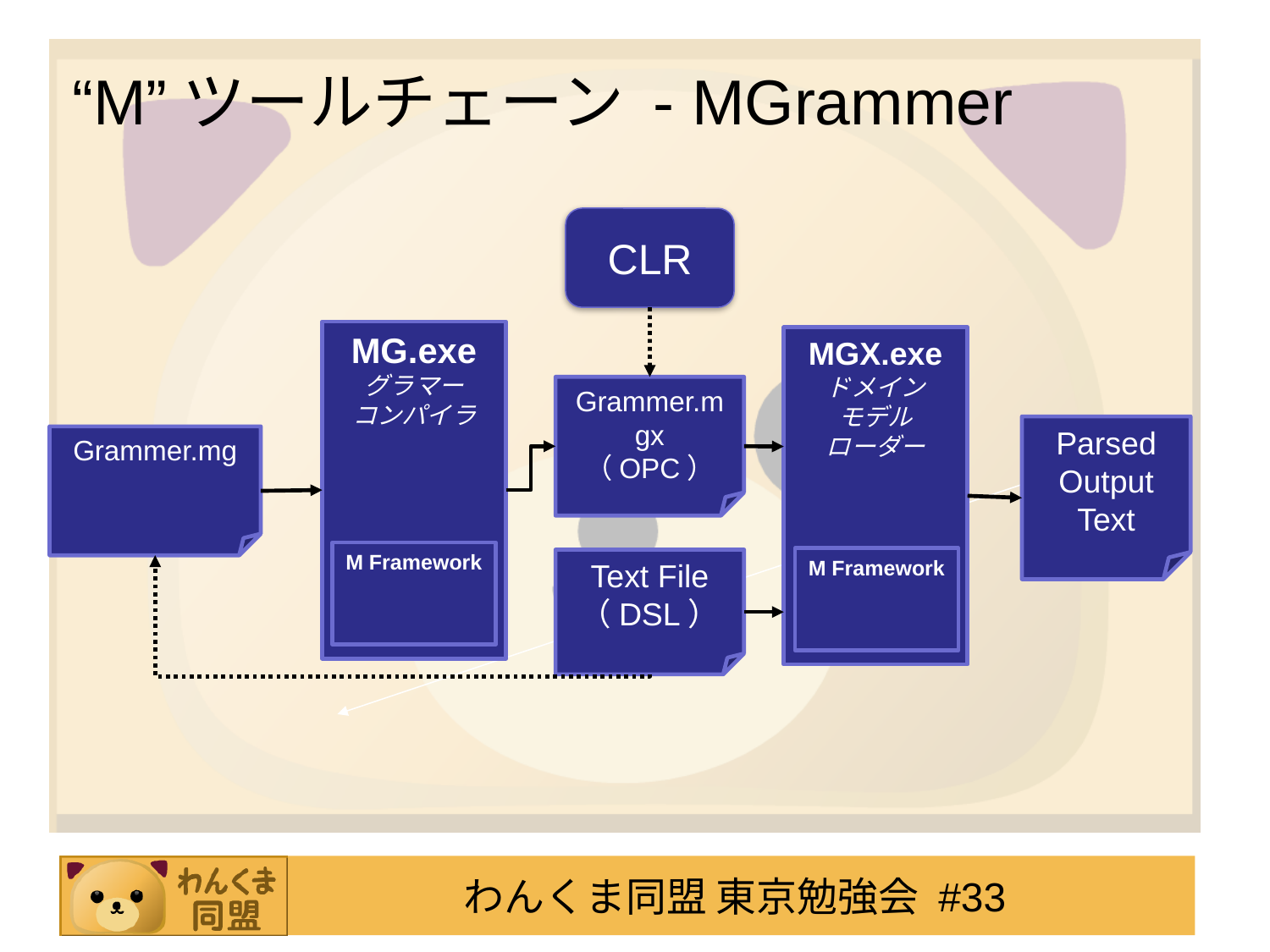

# “M”ツールチェーン - MGrammer
CLR
MG.exe
グラマー
コンパイラ
M Framework
MGX.exe
ドメイン
モデル
ローダー
M Framework
Grammer.mgx
（OPC）
Parsed
Output
Text
Grammer.mg
Text File
（DSL）